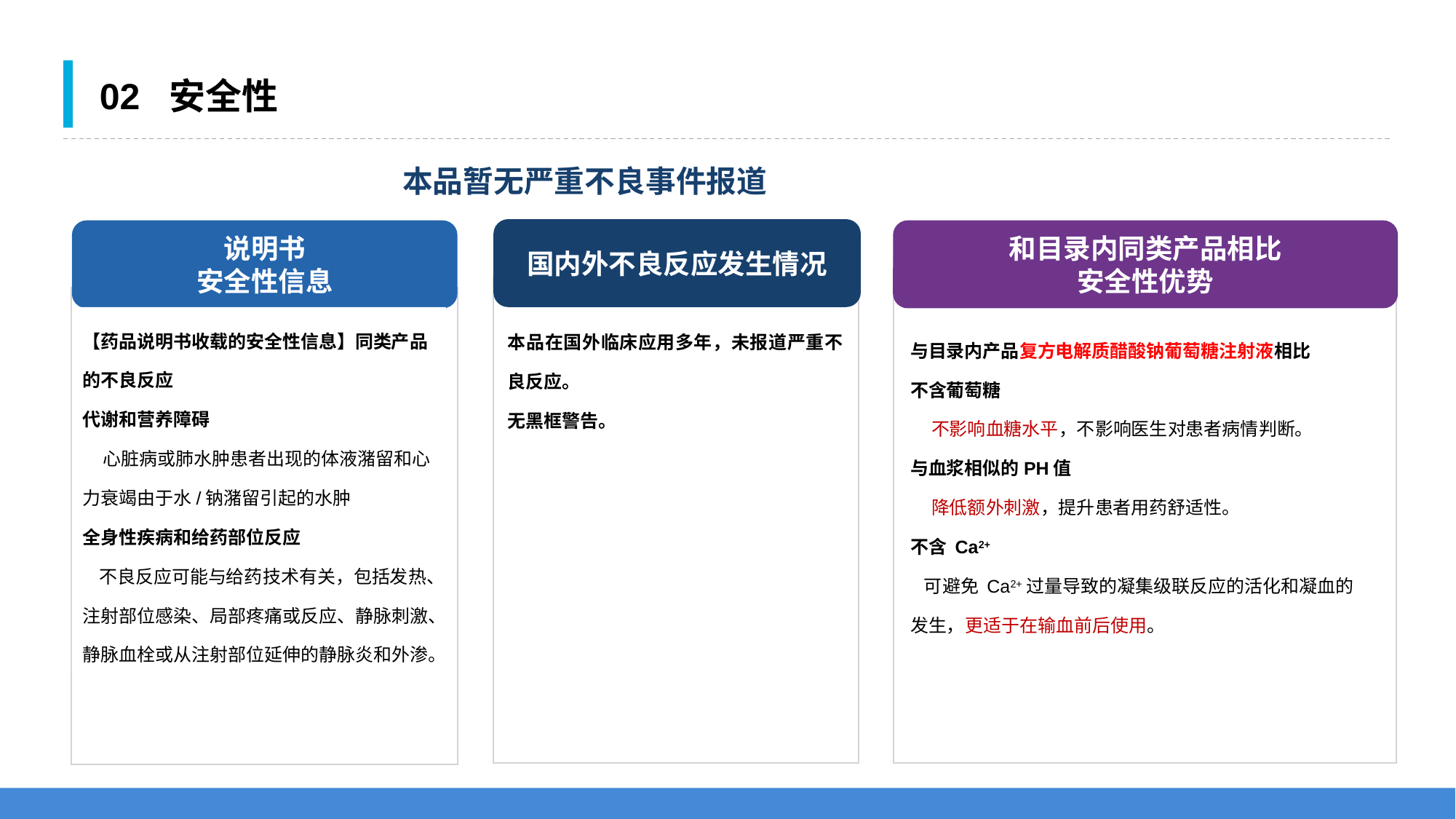

02  安全性
                                            本品暂无严重不良事件报道
国内外不良反应发生情况
说明书
安全性信息
和目录内同类产品相比
安全性优势

【药品说明书收载的安全性信息】同类产品的不良反应
代谢和营养障碍
    心脏病或肺水肿患者出现的体液潴留和心力衰竭由于水/钠潴留引起的水肿
全身性疾病和给药部位反应
   不良反应可能与给药技术有关，包括发热、注射部位感染、局部疼痛或反应、静脉刺激、静脉血栓或从注射部位延伸的静脉炎和外渗。
本品在国外临床应用多年，未报道严重不良反应。
无黑框警告。
与目录内产品复方电解质醋酸钠葡萄糖注射液相比
不含葡萄糖
    不影响血糖水平，不影响医生对患者病情判断。
与血浆相似的PH值
    降低额外刺激，提升患者用药舒适性。
不含 Ca2+
    可避免 Ca2+过量导致的凝集级联反应的活化和凝血的发生，更适于在输血前后使用。